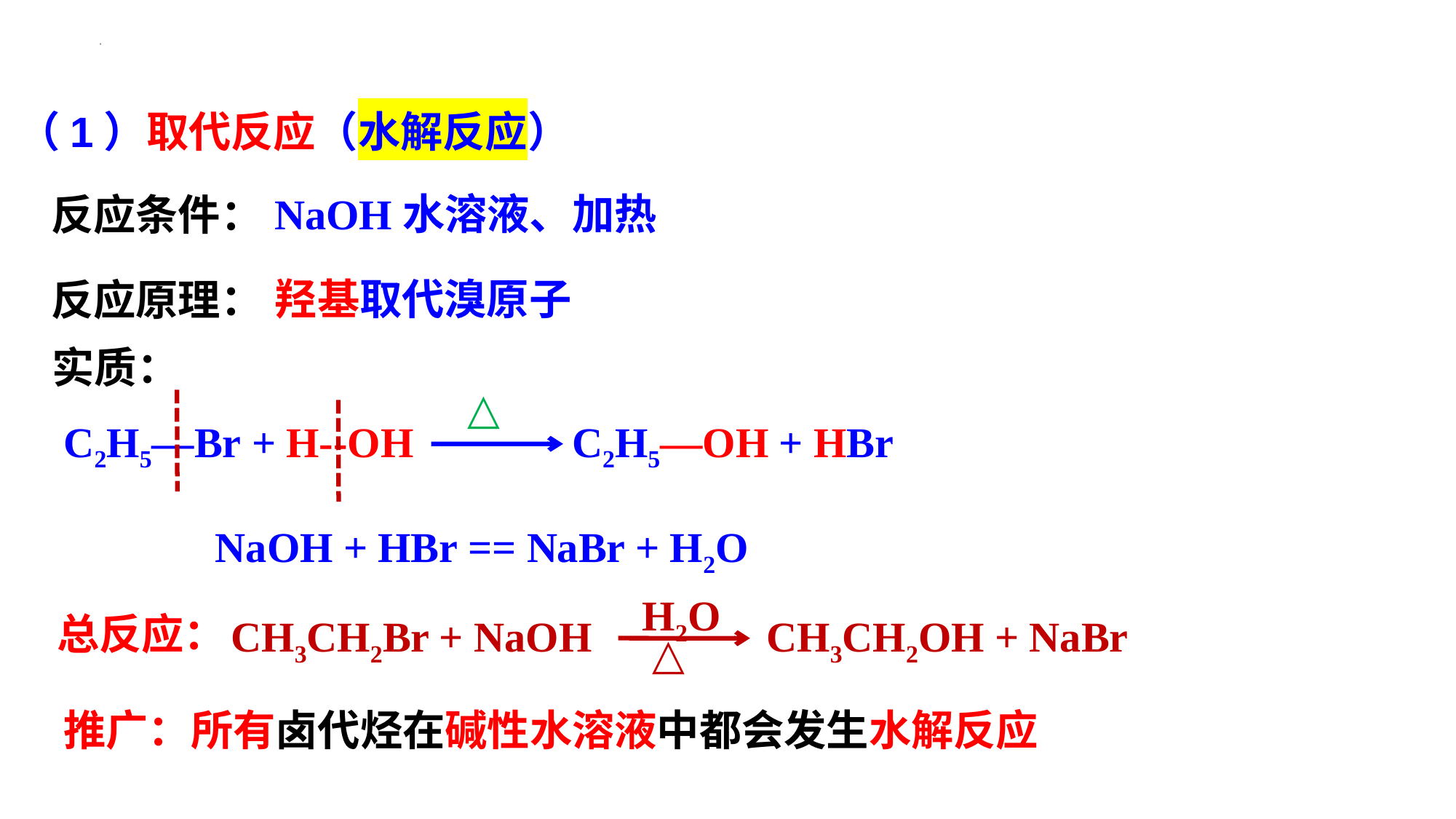

（1）取代反应（水解反应）
NaOH水溶液、加热
反应条件：
羟基取代溴原子
反应原理：
实质：
△
C2H5—Br + H--OH               C2H5—OH + HBr

NaOH + HBr == NaBr + H2O
H2O

CH3CH2Br + NaOH
CH3CH2OH + NaBr

△

总反应：
推广：所有卤代烃在碱性水溶液中都会发生水解反应